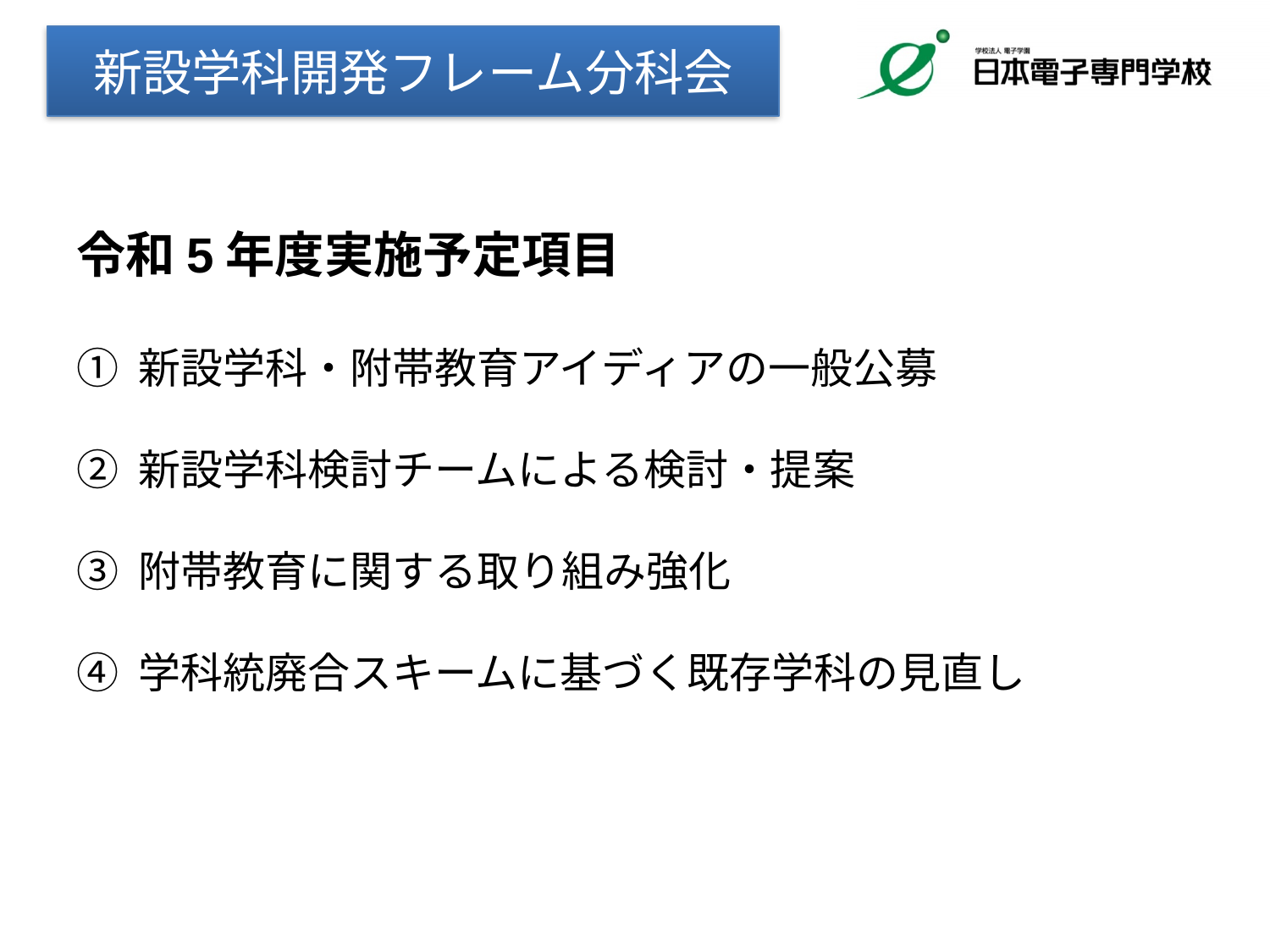

新設学科開発フレーム分科会

令和5年度実施予定項目

① 新設学科・附帯教育アイディアの一般公募

② 新設学科検討チームによる検討・提案

③ 附帯教育に関する取り組み強化

④ 学科統廃合スキームに基づく既存学科の見直し